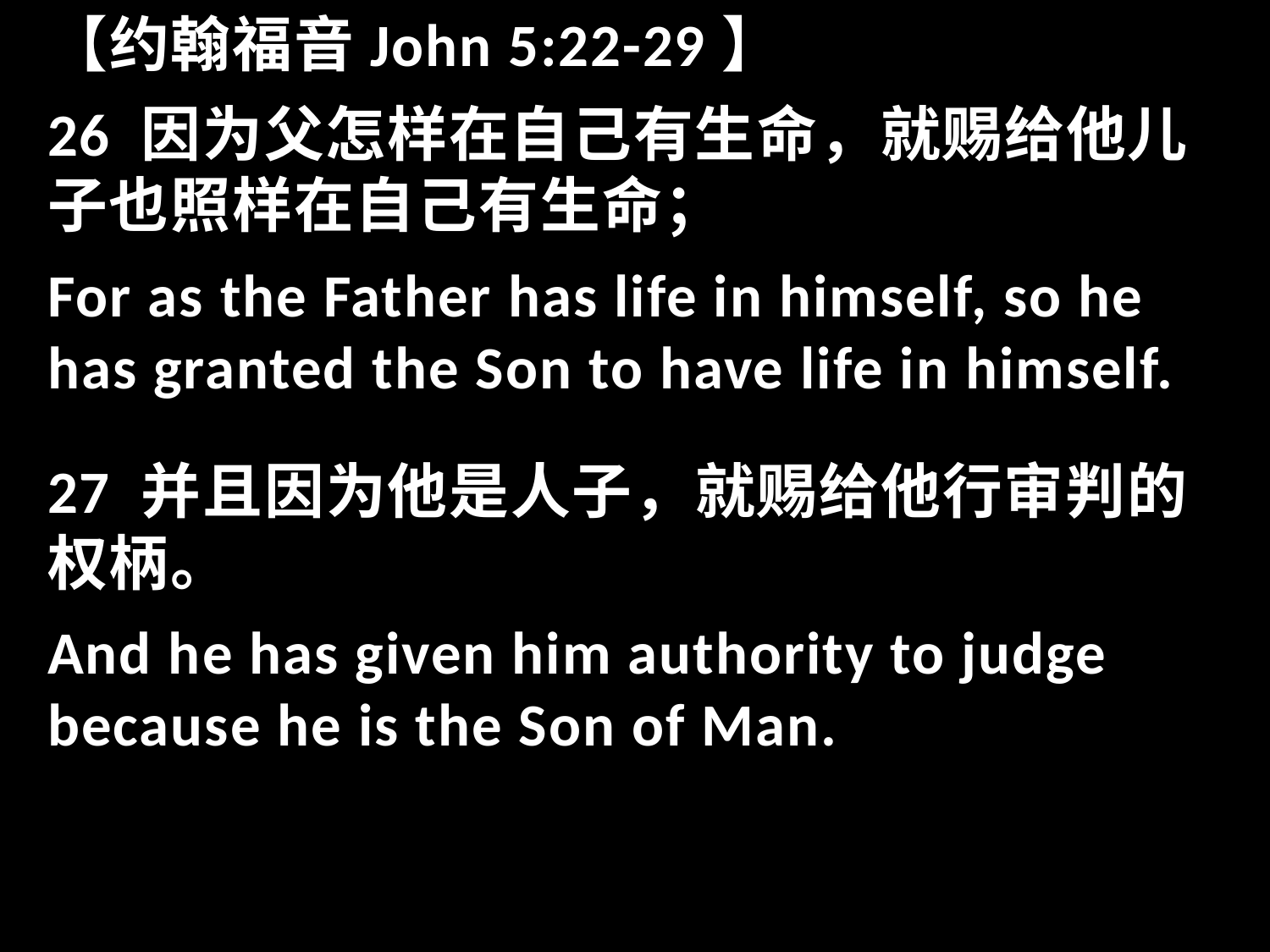

【约翰福音John 5:22-29】
26 因为父怎样在自己有生命，就赐给他儿子也照样在自己有生命；
For as the Father has life in himself, so he has granted the Son to have life in himself.

27 并且因为他是人子，就赐给他行审判的权柄。
And he has given him authority to judge because he is the Son of Man.